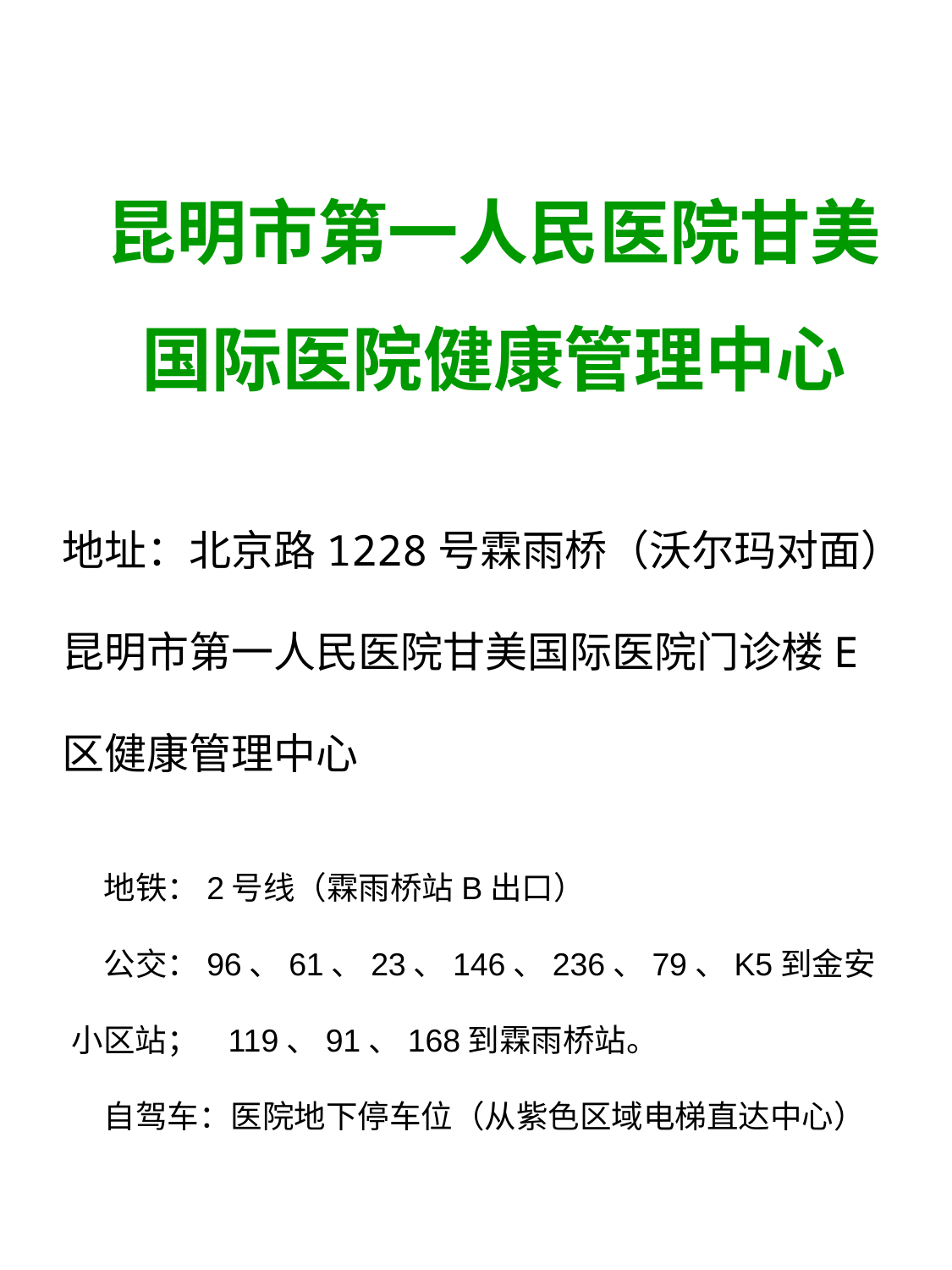

# 昆明市第一人民医院甘美国际医院健康管理中心
地址：北京路1228号霖雨桥（沃尔玛对面）
昆明市第一人民医院甘美国际医院门诊楼E
区健康管理中心
地铁：2号线（霖雨桥站B出口）
公交：96、61、23、146、236、79、K5到金安小区站；   119、91、168到霖雨桥站。
自驾车：医院地下停车位（从紫色区域电梯直达中心）